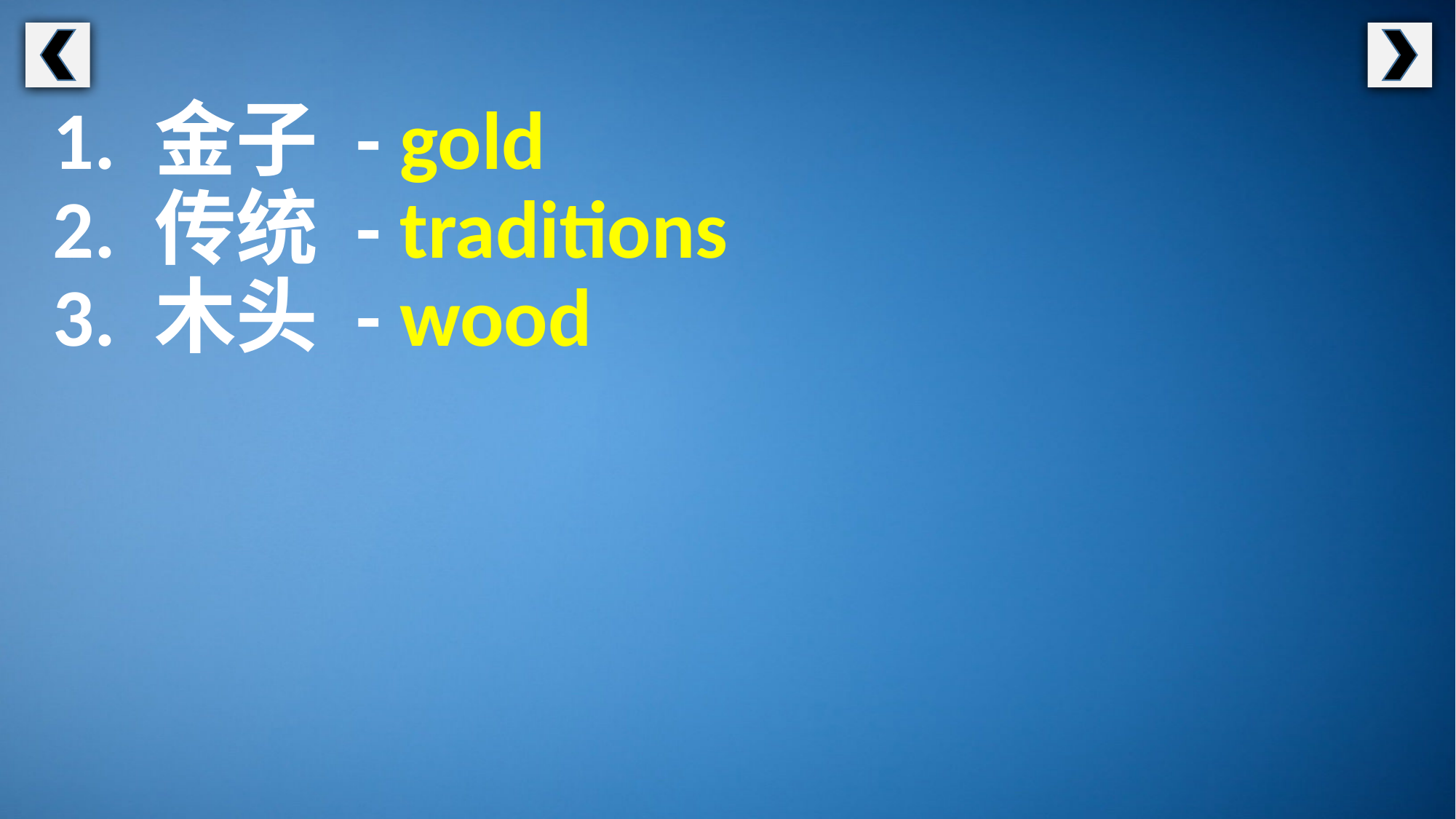

1. 金子 - gold
2. 传统 - traditions
3. 木头 - wood